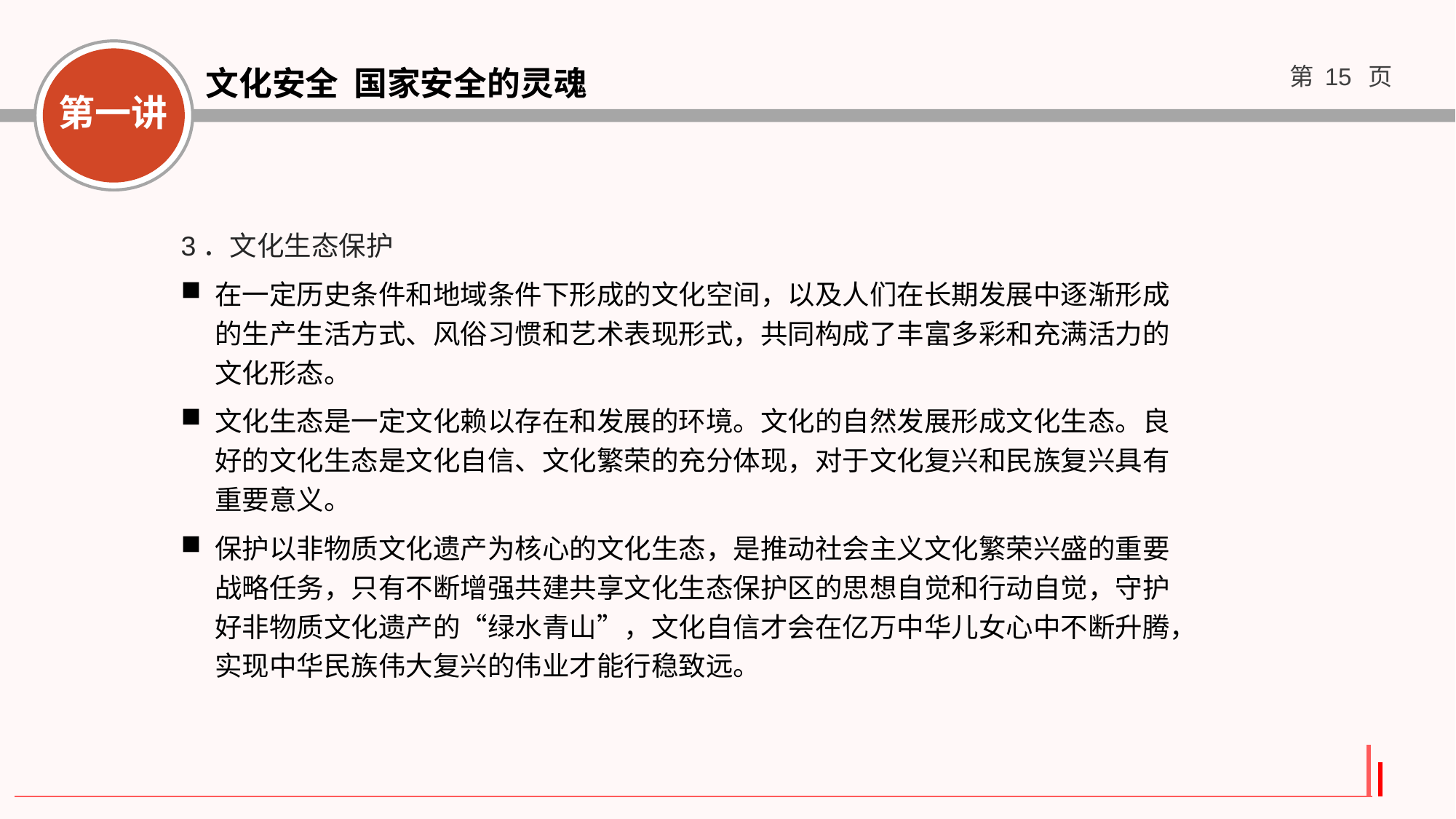

3．文化生态保护
在一定历史条件和地域条件下形成的文化空间，以及人们在长期发展中逐渐形成的生产生活方式、风俗习惯和艺术表现形式，共同构成了丰富多彩和充满活力的文化形态。
文化生态是一定文化赖以存在和发展的环境。文化的自然发展形成文化生态。良好的文化生态是文化自信、文化繁荣的充分体现，对于文化复兴和民族复兴具有重要意义。
保护以非物质文化遗产为核心的文化生态，是推动社会主义文化繁荣兴盛的重要战略任务，只有不断增强共建共享文化生态保护区的思想自觉和行动自觉，守护好非物质文化遗产的“绿水青山”，文化自信才会在亿万中华儿女心中不断升腾，实现中华民族伟大复兴的伟业才能行稳致远。